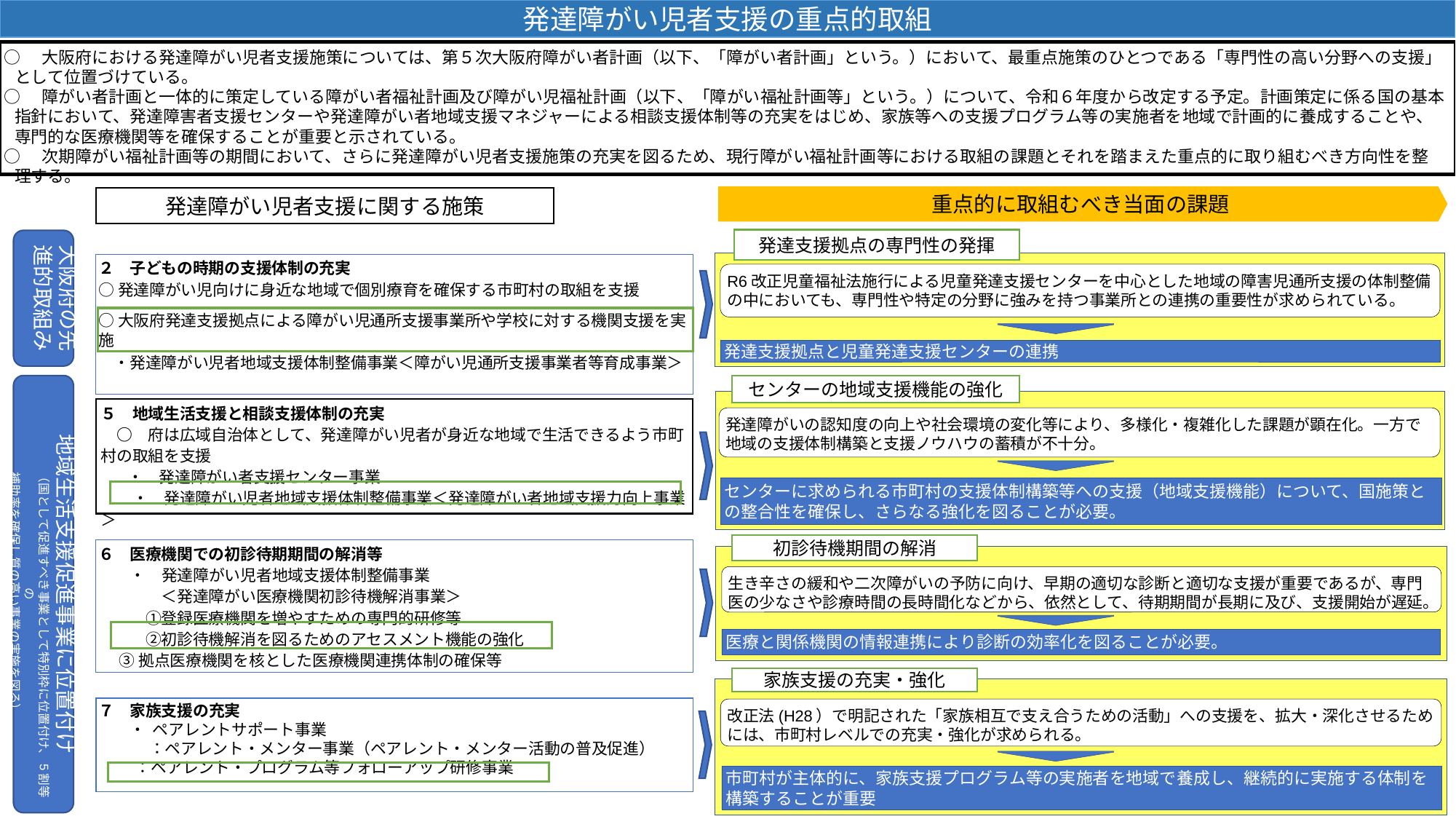

発達障がい児者支援の重点的取組
○　大阪府における発達障がい児者支援施策については、第５次大阪府障がい者計画（以下、「障がい者計画」という。）において、最重点施策のひとつである「専門性の高い分野への支援」として位置づけている。
○　障がい者計画と一体的に策定している障がい者福祉計画及び障がい児福祉計画（以下、「障がい福祉計画等」という。）について、令和６年度から改定する予定。計画策定に係る国の基本指針において、発達障害者支援センターや発達障がい者地域支援マネジャーによる相談支援体制等の充実をはじめ、家族等への支援プログラム等の実施者を地域で計画的に養成することや、専門的な医療機関等を確保することが重要と示されている。
○　次期障がい福祉計画等の期間において、さらに発達障がい児者支援施策の充実を図るため、現行障がい福祉計画等における取組の課題とそれを踏まえた重点的に取り組むべき方向性を整理する。
重点的に取組むべき当面の課題
発達障がい児者支援に関する施策
発達支援拠点の専門性の発揮
大阪府の先進的取組み

２　子どもの時期の支援体制の充実
○発達障がい児向けに身近な地域で個別療育を確保する市町村の取組を支援
○大阪府発達支援拠点による障がい児通所支援事業所や学校に対する機関支援を実施
　・発達障がい児者地域支援体制整備事業＜障がい児通所支援事業者等育成事業＞
R6改正児童福祉法施行による児童発達支援センターを中心とした地域の障害児通所支援の体制整備の中においても、専門性や特定の分野に強みを持つ事業所との連携の重要性が求められている。

発達支援拠点と児童発達支援センターの連携
地域生活支援促進事業に位置付け
　　　　　　（国として促進すべき事業として特別枠に位置付け、5割等の
補助率を確保し質の高い事業の実施を図る）
センターの地域支援機能の強化

５　地域生活支援と相談支援体制の充実
　○　府は広域自治体として、発達障がい児者が身近な地域で生活できるよう市町村の取組を支援
 　 ・　発達障がい者支援センター事業
　　・　発達障がい児者地域支援体制整備事業＜発達障がい者地域支援力向上事業＞
発達障がいの認知度の向上や社会環境の変化等により、多様化・複雑化した課題が顕在化。一方で地域の支援体制構築と支援ノウハウの蓄積が不十分。

センターに求められる市町村の支援体制構築等への支援（地域支援機能）について、国施策との整合性を確保し、さらなる強化を図ることが必要。

初診待機期間の解消
６　医療機関での初診待期期間の解消等
　　・　発達障がい児者地域支援体制整備事業
　　　　＜発達障がい医療機関初診待機解消事業＞
　　　①登録医療機関を増やすための専門的研修等
　　　②初診待機解消を図るためのアセスメント機能の強化
      ③拠点医療機関を核とした医療機関連携体制の確保等

生き辛さの緩和や二次障がいの予防に向け、早期の適切な診断と適切な支援が重要であるが、専門医の少なさや診療時間の長時間化などから、依然として、待期期間が長期に及び、支援開始が遅延。

医療と関係機関の情報連携により診断の効率化を図ることが必要。
家族支援の充実・強化

７　家族支援の充実
　　・  ペアレントサポート事業
　　　 ：ペアレント・メンター事業（ペアレント・メンター活動の普及促進）
   　  ：ペアレント・プログラム等フォローアップ研修事業
改正法(H28）で明記された「家族相互で支え合うための活動」への支援を、拡大・深化させるためには、市町村レベルでの充実・強化が求められる。

市町村が主体的に、家族支援プログラム等の実施者を地域で養成し、継続的に実施する体制を構築することが重要